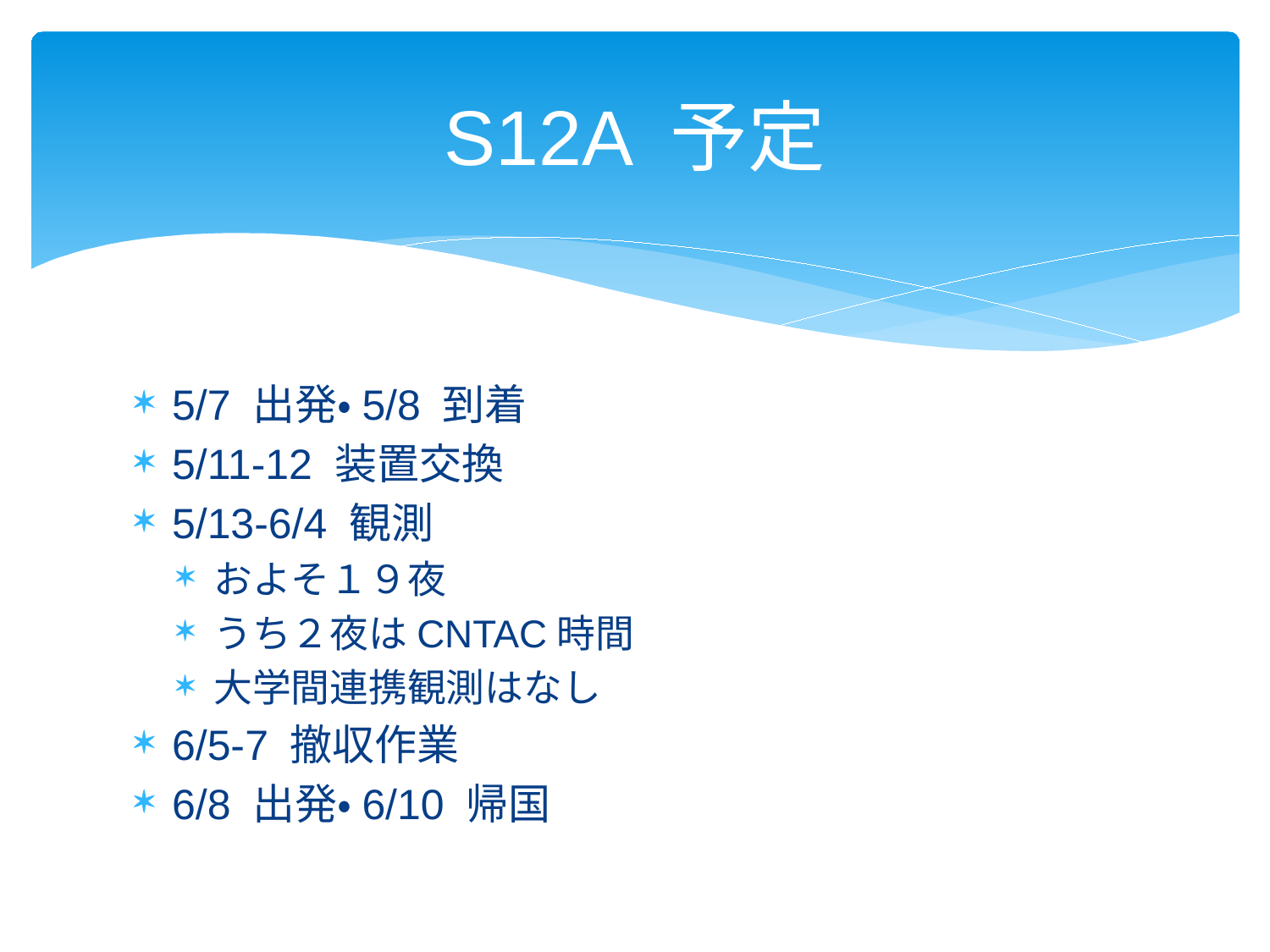

# S12A 予定
5/7 出発・5/8 到着
5/11-12 装置交換
5/13-6/4 観測
およそ１９夜
うち２夜はCNTAC時間
大学間連携観測はなし
6/5-7 撤収作業
6/8 出発・6/10 帰国